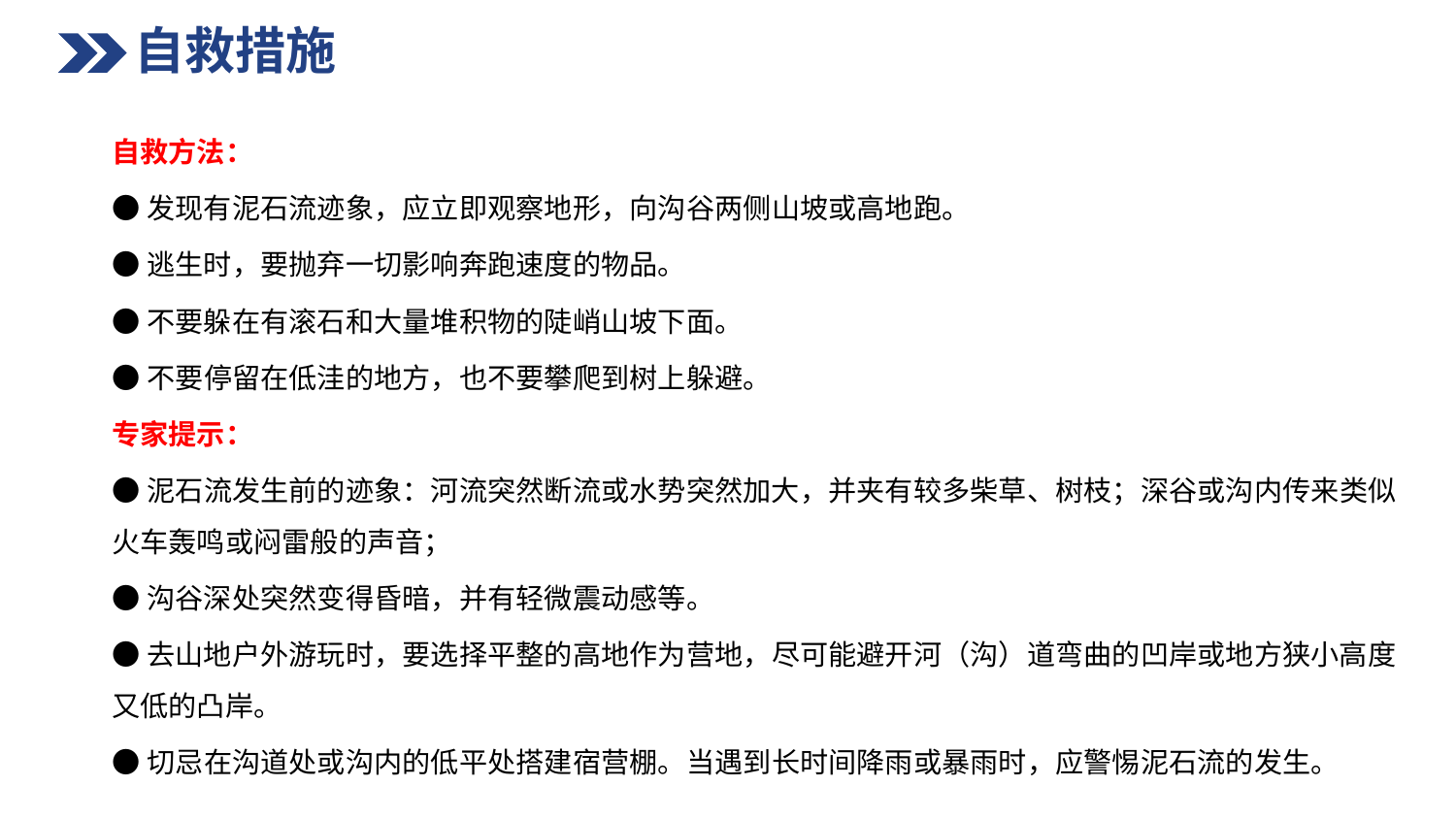

自救措施

自救方法：
●发现有泥石流迹象，应立即观察地形，向沟谷两侧山坡或高地跑。
●逃生时，要抛弃一切影响奔跑速度的物品。
●不要躲在有滚石和大量堆积物的陡峭山坡下面。
●不要停留在低洼的地方，也不要攀爬到树上躲避。
专家提示：
●泥石流发生前的迹象：河流突然断流或水势突然加大，并夹有较多柴草、树枝；深谷或沟内传来类似火车轰鸣或闷雷般的声音；
●沟谷深处突然变得昏暗，并有轻微震动感等。
●去山地户外游玩时，要选择平整的高地作为营地，尽可能避开河（沟）道弯曲的凹岸或地方狭小高度又低的凸岸。
●切忌在沟道处或沟内的低平处搭建宿营棚。当遇到长时间降雨或暴雨时，应警惕泥石流的发生。